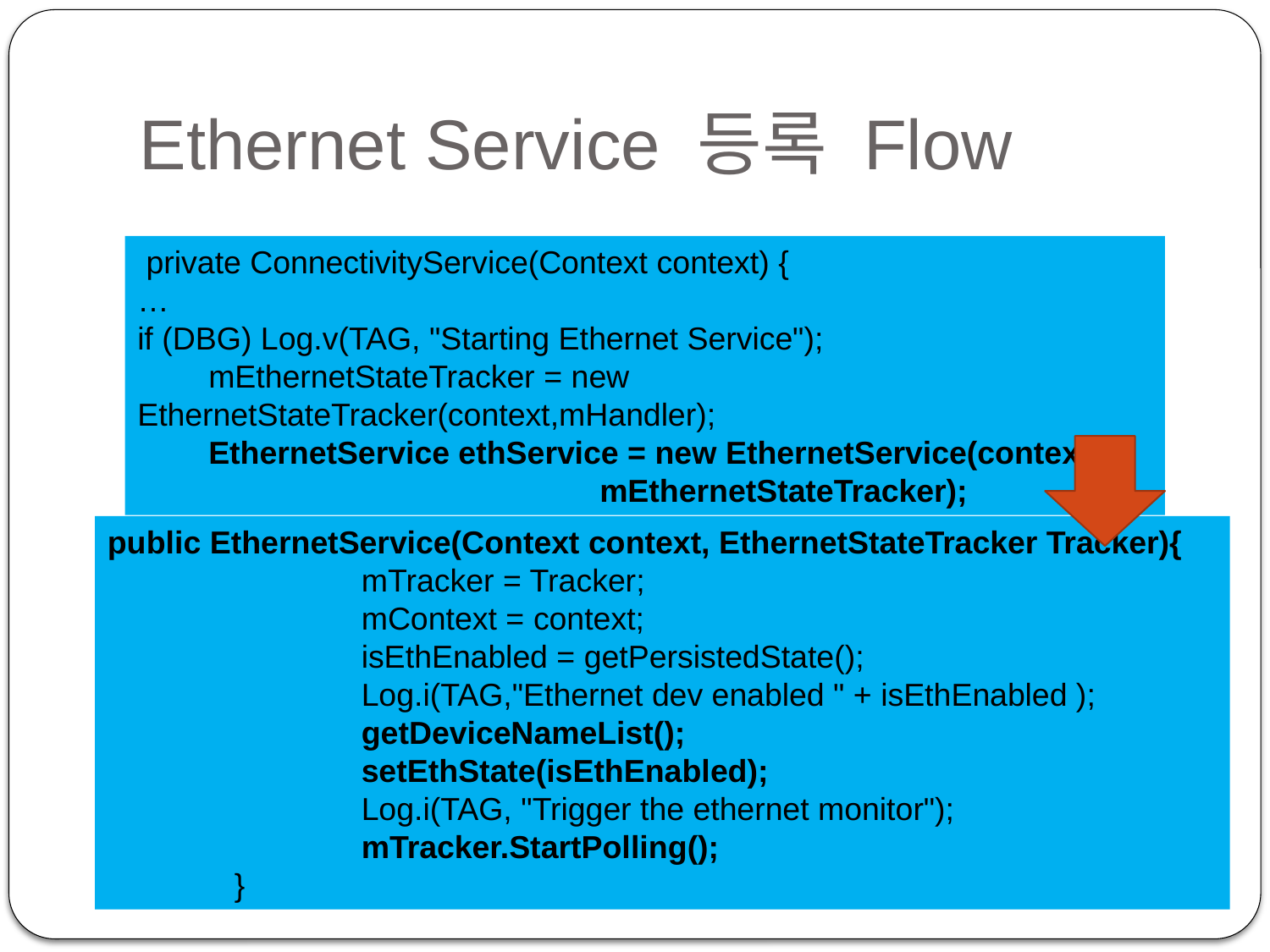

# Ethernet Service 등록 Flow
 private ConnectivityService(Context context) {
…
if (DBG) Log.v(TAG, "Starting Ethernet Service");
        mEthernetStateTracker = new EthernetStateTracker(context,mHandler);
        EthernetService ethService = new EthernetService(context,
                                                    mEthernetStateTracker);

public EthernetService(Context context, EthernetStateTracker Tracker){
		mTracker = Tracker;
		mContext = context;
		isEthEnabled = getPersistedState();
		Log.i(TAG,"Ethernet dev enabled " + isEthEnabled );
		getDeviceNameList();
		setEthState(isEthEnabled);
		Log.i(TAG, "Trigger the ethernet monitor");
		mTracker.StartPolling();
	}